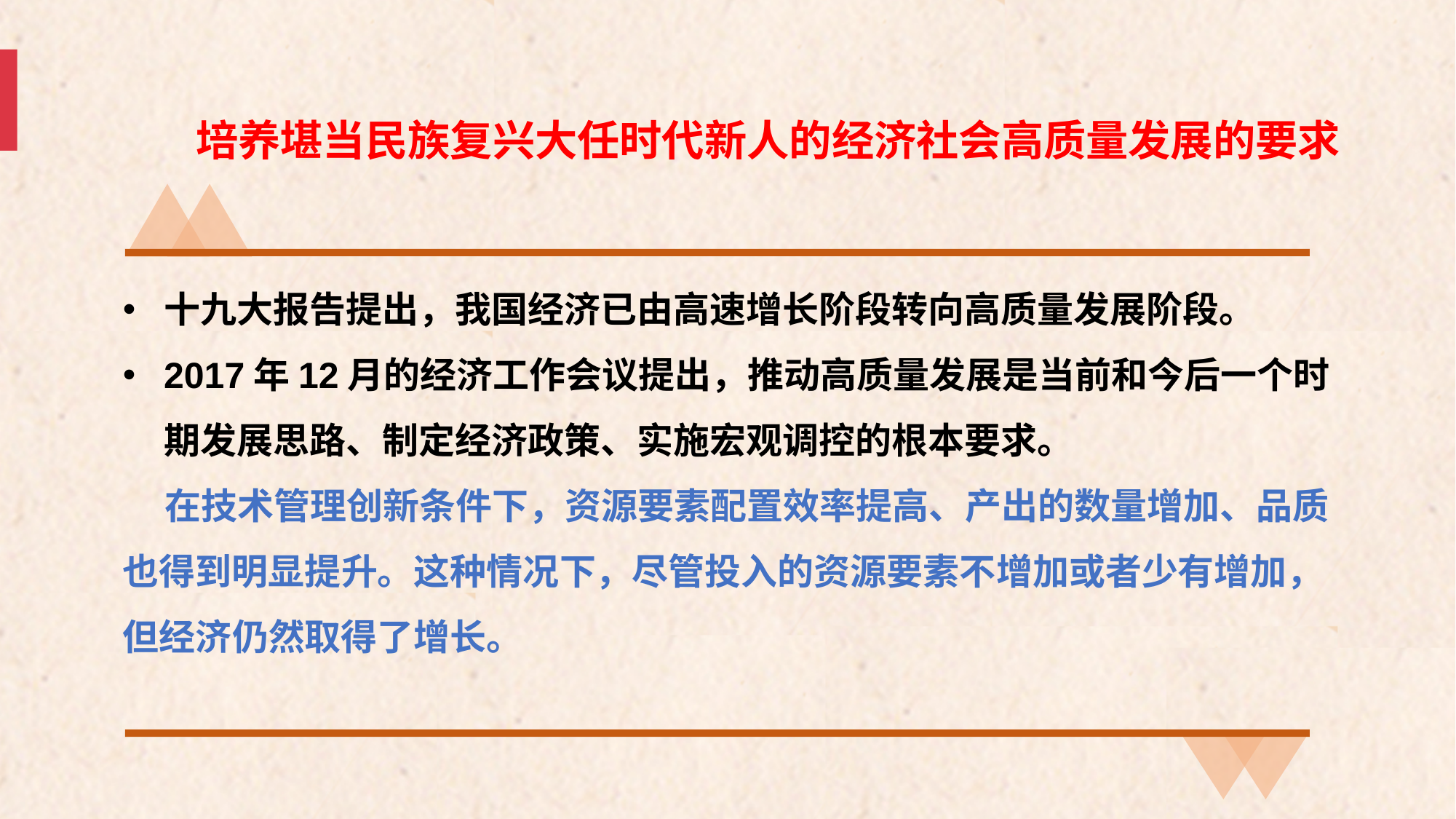

培养堪当民族复兴大任时代新人的经济社会高质量发展的要求

十九大报告提出，我国经济已由高速增长阶段转向高质量发展阶段。
2017年12月的经济工作会议提出，推动高质量发展是当前和今后一个时期发展思路、制定经济政策、实施宏观调控的根本要求。
    在技术管理创新条件下，资源要素配置效率提高、产出的数量增加、品质也得到明显提升。这种情况下，尽管投入的资源要素不增加或者少有增加，但经济仍然取得了增长。

1